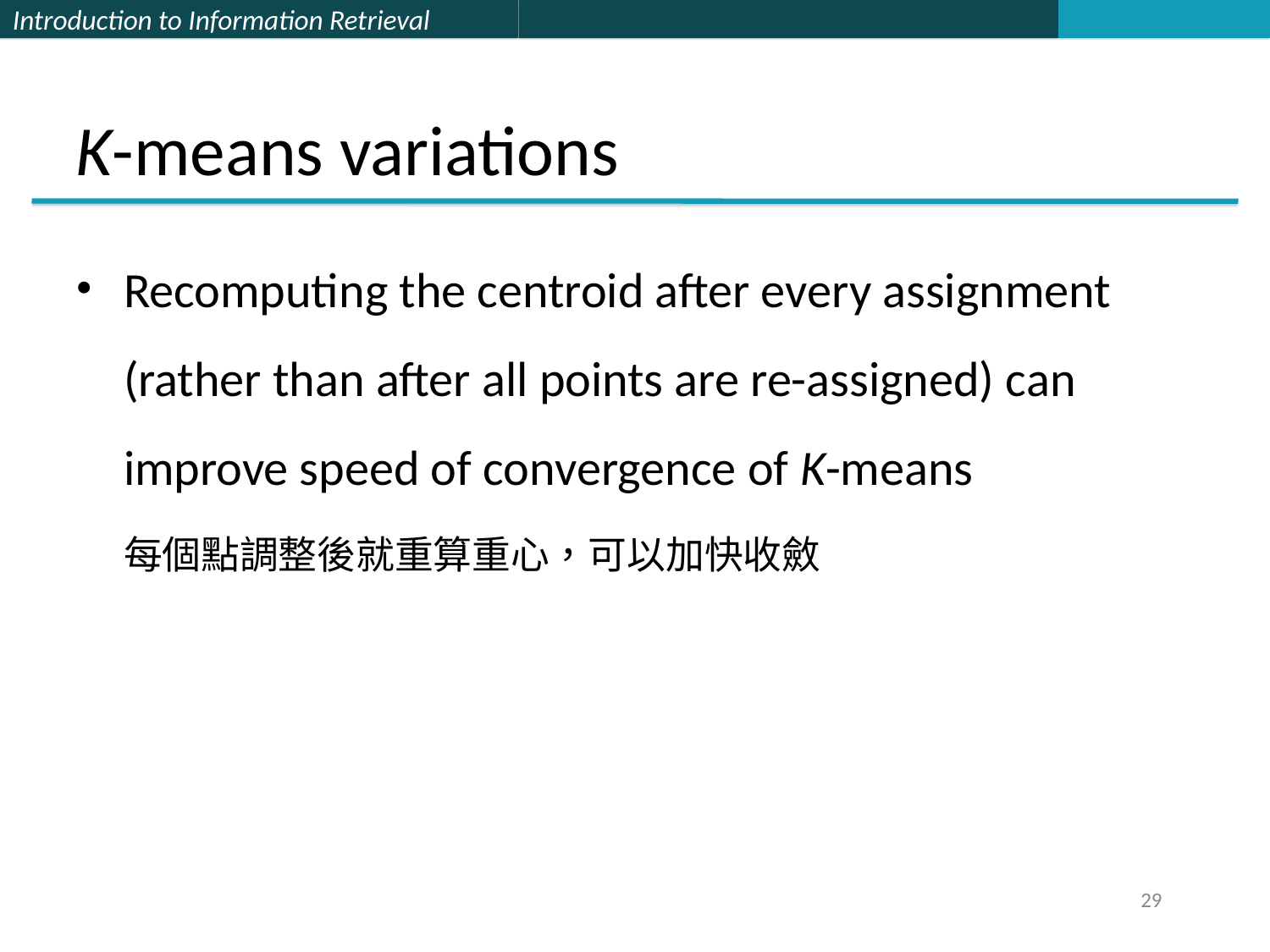

# K-means variations
Recomputing the centroid after every assignment (rather than after all points are re-assigned) can improve speed of convergence of K-means
	每個點調整後就重算重心，可以加快收斂
29